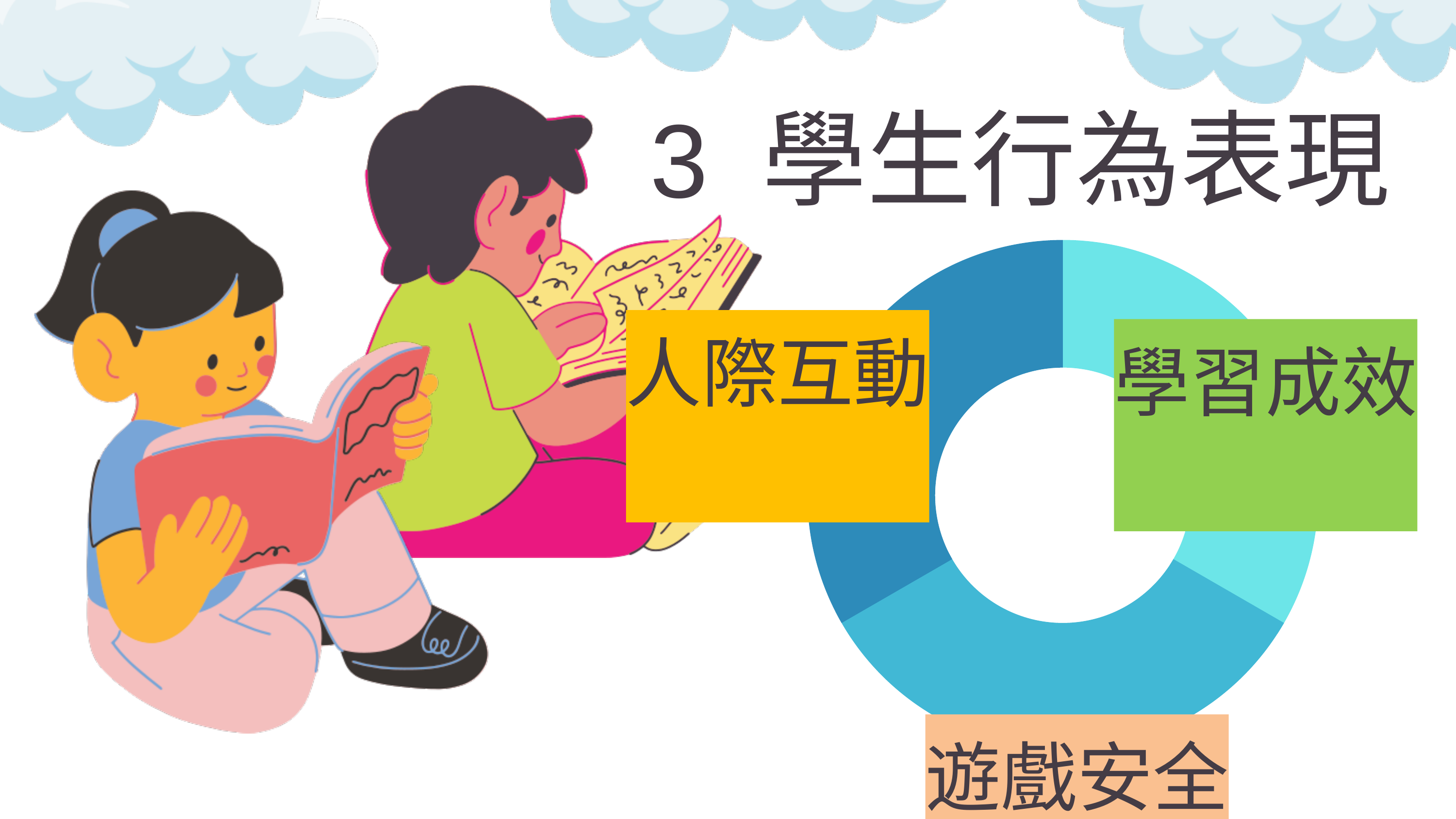

3 學生行為表現

人際互動
33.3%
學習成效
33.3%
遊戲安全
33.3%
人際互動
學習成效
遊戲安全